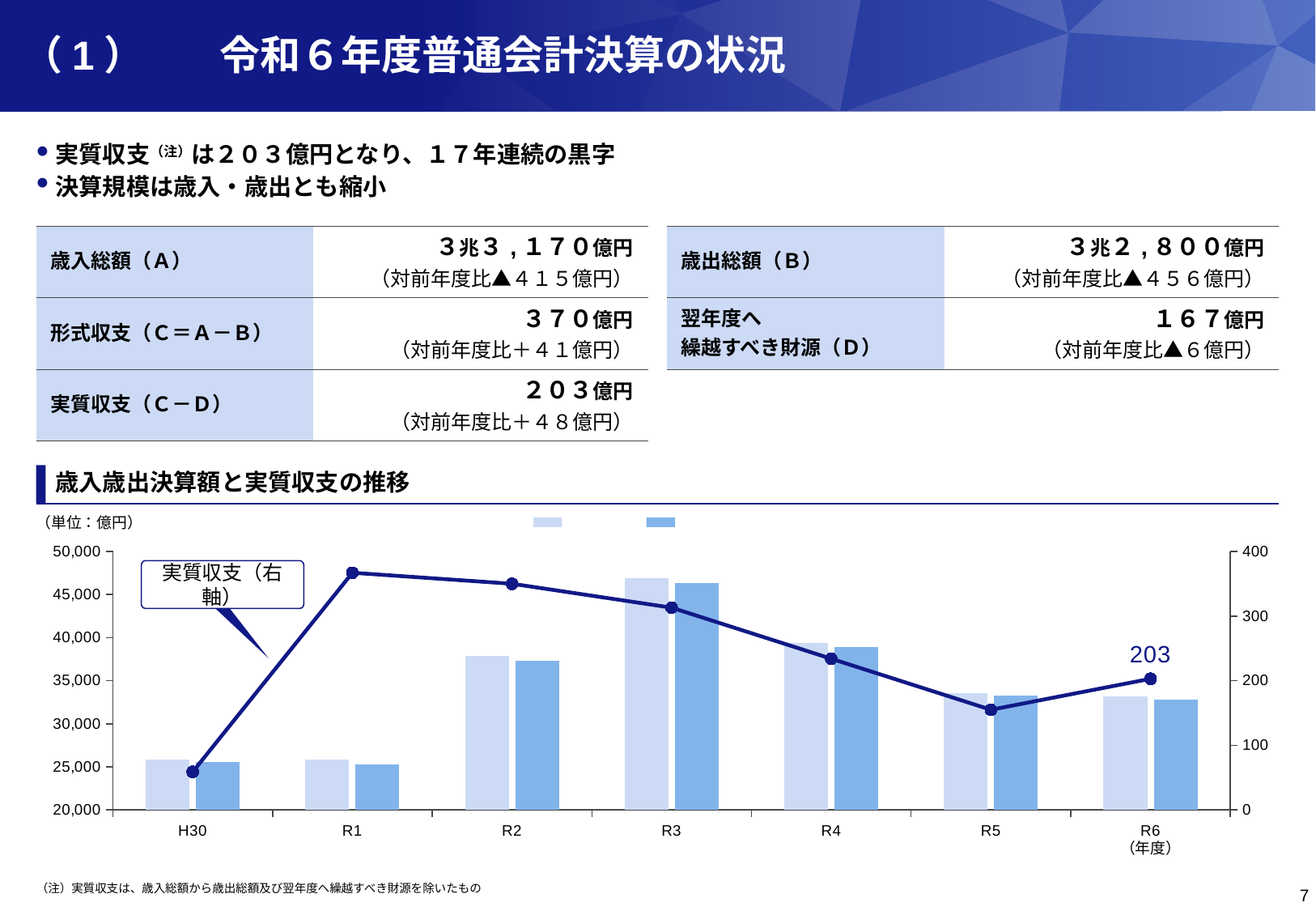

（1）	令和６年度普通会計決算の状況
実質収支（注）は２０３億円となり、１７年連続の黒字
決算規模は歳入・歳出とも縮小
| 歳入総額（Ａ） | ３兆３,１７０億円 （対前年度比▲４１５億円） |  | 歳出総額（Ｂ） | ３兆２,８００億円 （対前年度比▲４５６億円） |
| --- | --- | --- | --- | --- |
| 形式収支（Ｃ＝Ａ－Ｂ） | ３７０億円 （対前年度比＋４１億円） |  | 翌年度へ 繰越すべき財源（Ｄ） | １６７億円 （対前年度比▲６億円） |
| 実質収支（Ｃ－Ｄ） | ２０３億円 （対前年度比＋４８億円） |  |  |  |

歳入歳出決算額と実質収支の推移

### Chart

| Category | 歳入 | 歳出 | 実質収支 | D |
|---|---|---|---|---|
| H30 | 25800.0 | 25548.0 | 59.0 | None |
| R1 | 25822.0 | 25263.0 | 367.0 | 0.0 |
| R2 | 37894.0 | 37335.0 | 350.0 | 0.0 |
| R3 | 46869.0 | 46348.0 | 313.0 | 0.0 |
| R4 | 39426.0 | 38953.0 | 234.0 | 0.0 |
| R5 | 33584.0 | 33256.0 | 155.0 | 0.0 |
| R6 | 33170.0 | 32800.0 | 203.0 | 0.0 |
（単位：億円）
歳入決算
歳出決算（左軸）
実質収支（右軸）

（年度）
（注）実質収支は、歳入総額から歳出総額及び翌年度へ繰越すべき財源を除いたもの
7